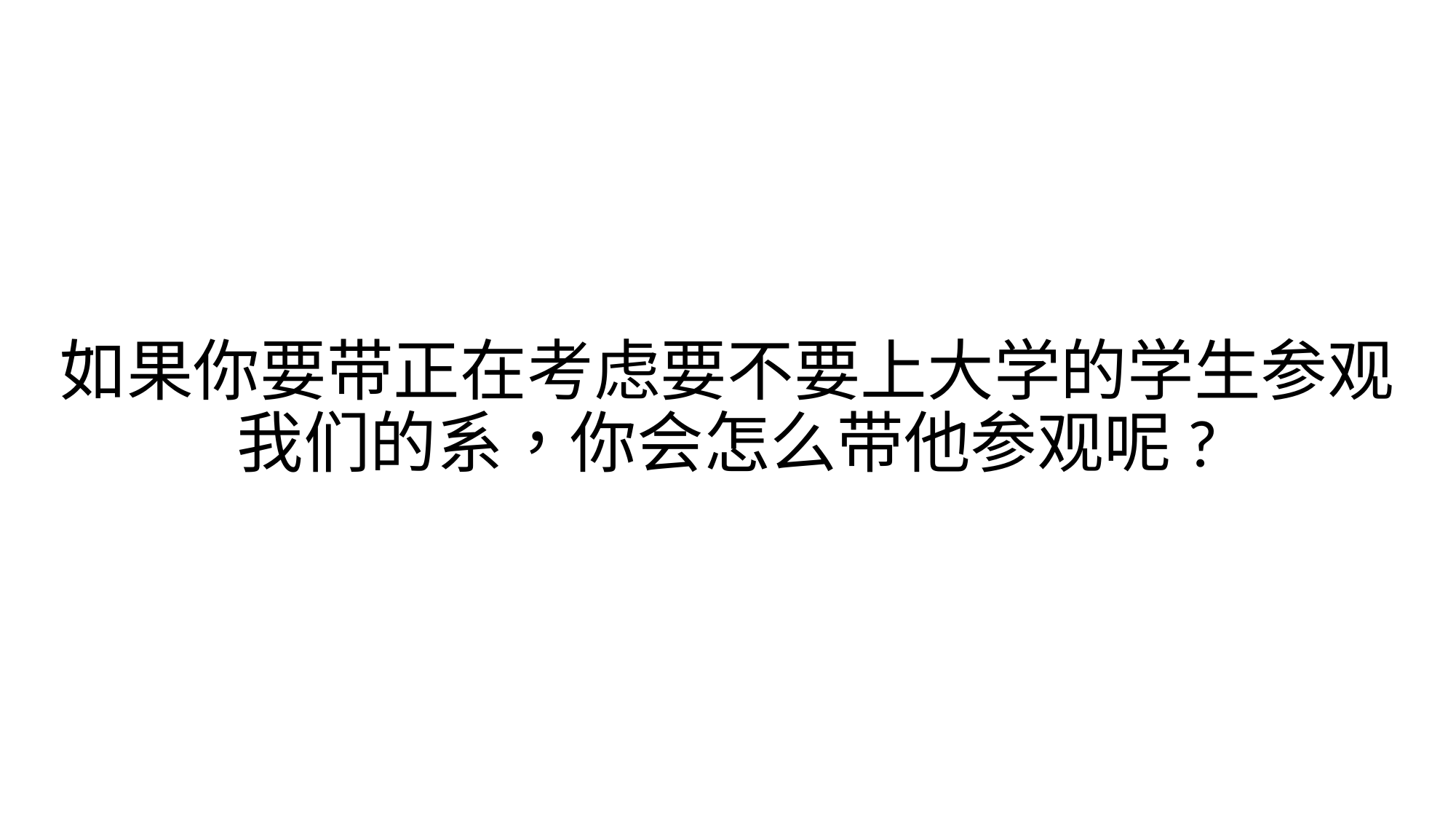

# 如果你要带正在考虑要不要上大学的学生参观我们的系，你会怎么带他参观呢?